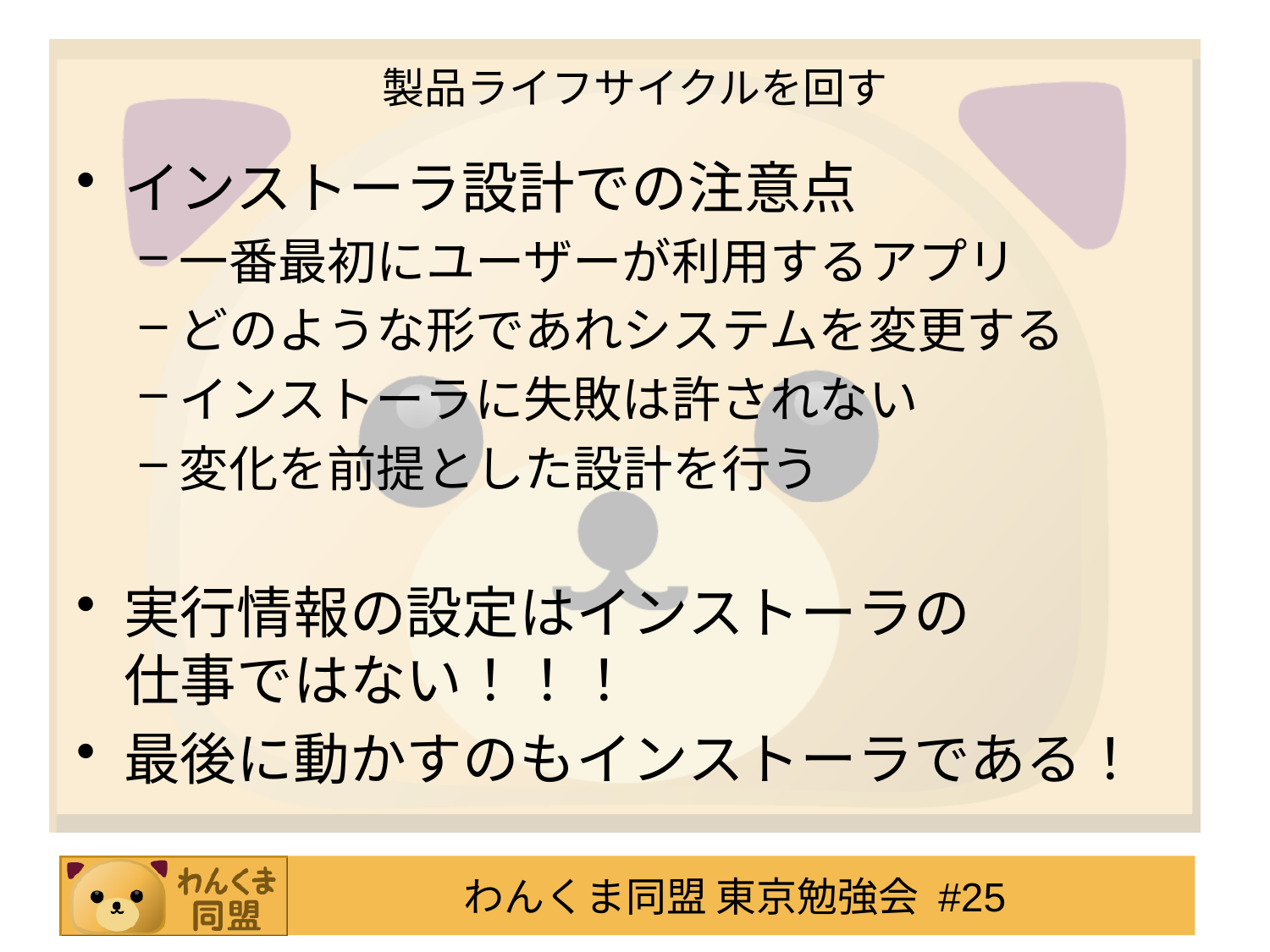

# 製品ライフサイクルを回す
インストーラ設計での注意点
一番最初にユーザーが利用するアプリ
どのような形であれシステムを変更する
インストーラに失敗は許されない
変化を前提とした設計を行う

実行情報の設定はインストーラの
仕事ではない！！！
最後に動かすのもインストーラである！